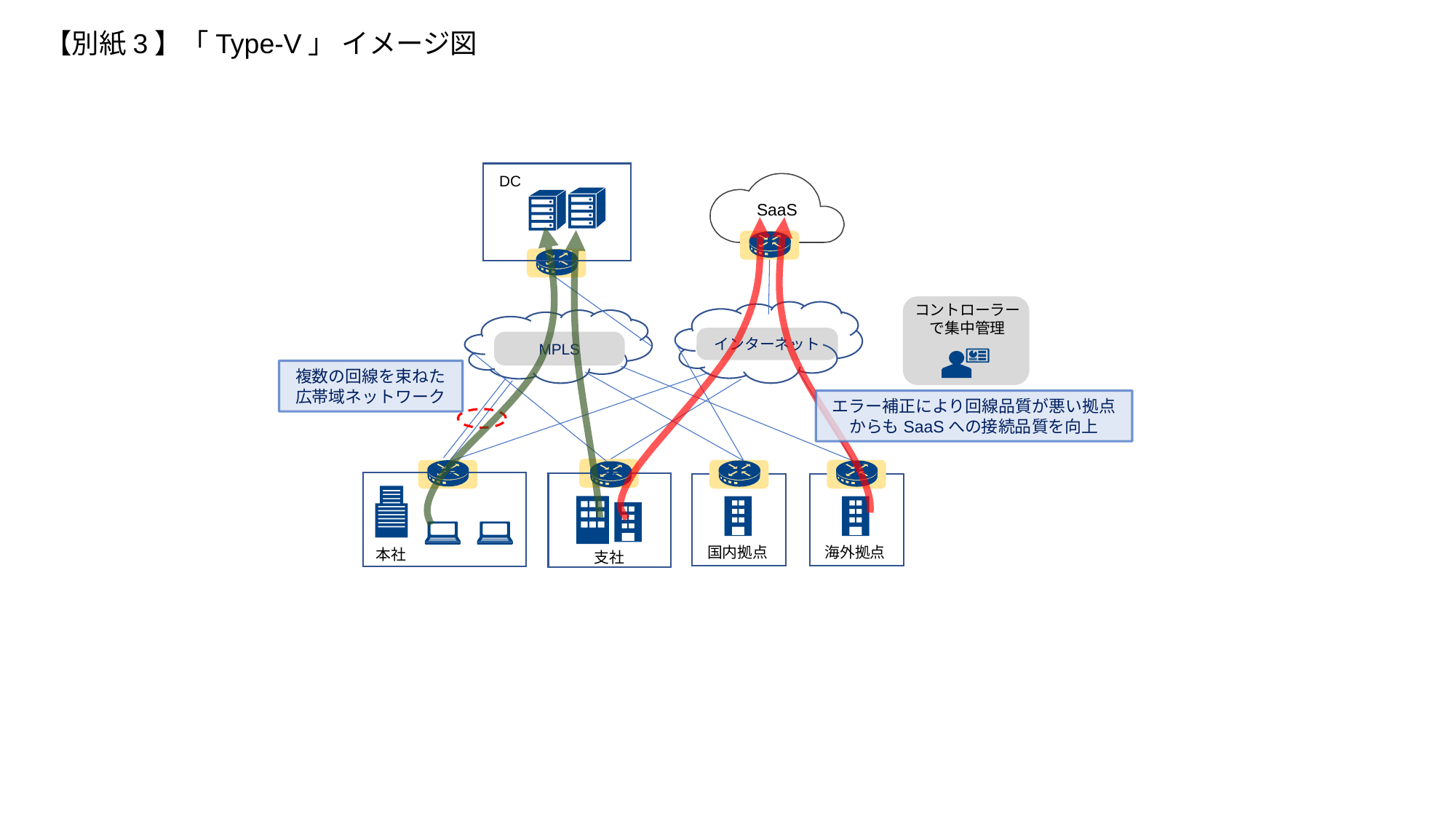

【別紙3】「Type-V」 イメージ図

DC

SaaS

コントローラー
で集中管理

インターネット
MPLS

複数の回線を束ねた広帯域ネットワーク
エラー補正により回線品質が悪い拠点からもSaaSへの接続品質を向上

国内拠点
海外拠点
本社
支社